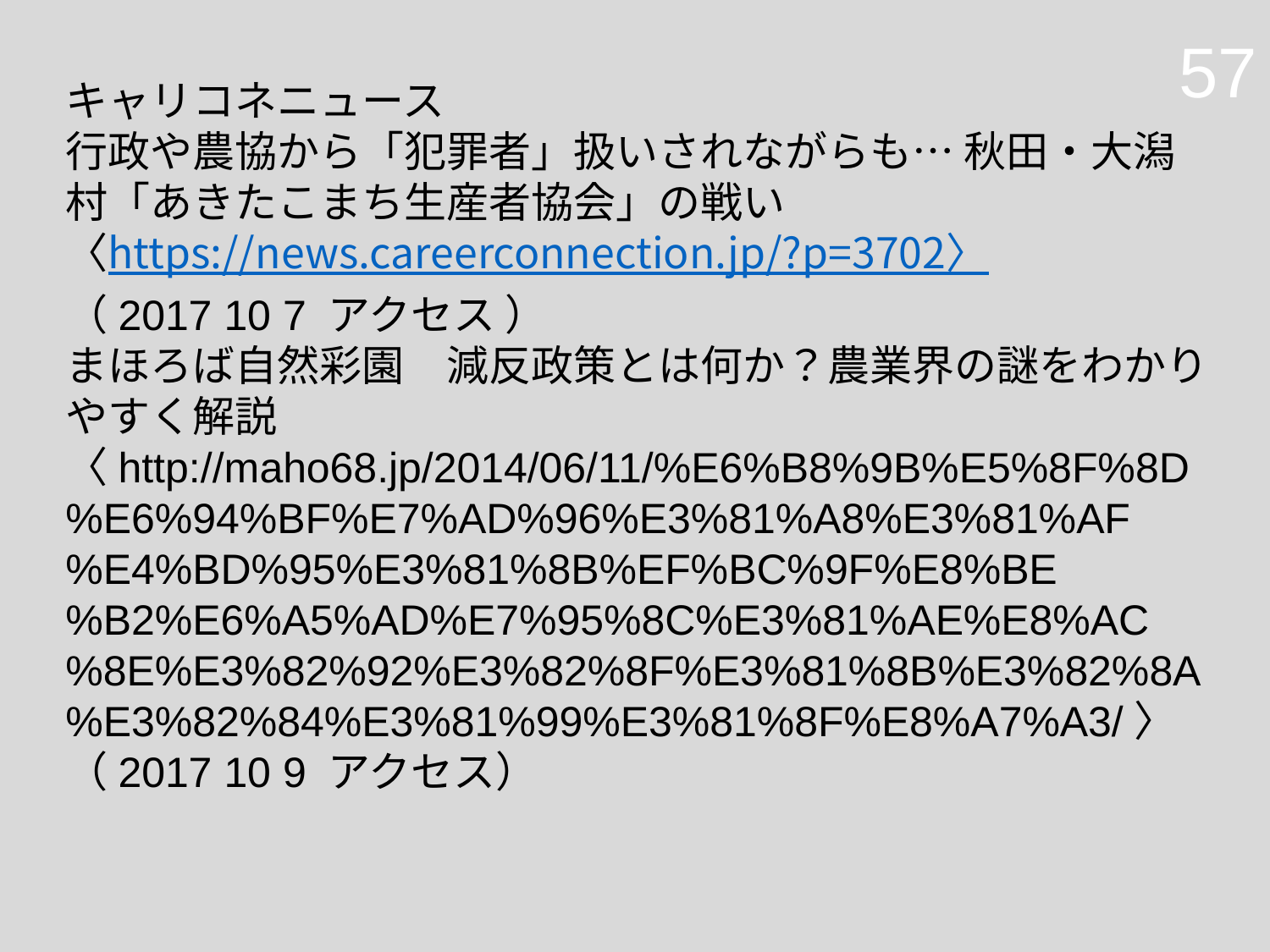

57
キャリコネニュース
行政や農協から「犯罪者」扱いされながらも… 秋田・大潟村「あきたこまち生産者協会」の戦い
〈https://news.careerconnection.jp/?p=3702〉
（2017 10 7 アクセス ）
まほろば自然彩園　減反政策とは何か？農業界の謎をわかりやすく解説
〈http://maho68.jp/2014/06/11/%E6%B8%9B%E5%8F%8D%E6%94%BF%E7%AD%96%E3%81%A8%E3%81%AF%E4%BD%95%E3%81%8B%EF%BC%9F%E8%BE%B2%E6%A5%AD%E7%95%8C%E3%81%AE%E8%AC%8E%E3%82%92%E3%82%8F%E3%81%8B%E3%82%8A%E3%82%84%E3%81%99%E3%81%8F%E8%A7%A3/〉
（2017 10 9 アクセス）